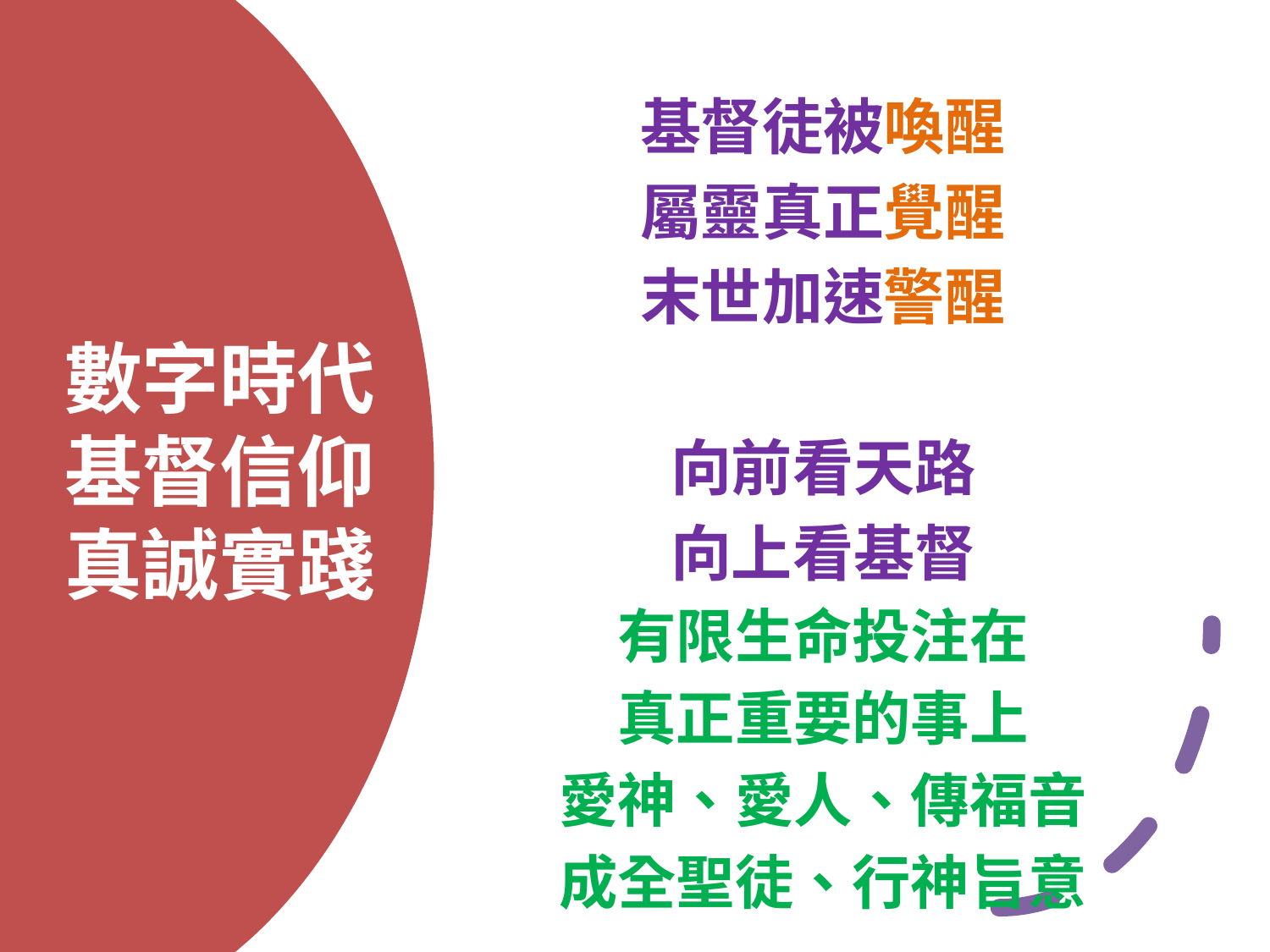

基督徒被喚醒
屬靈真正覺醒
末世加速警醒

向前看天路
向上看基督
有限生命投注在
真正重要的事上
愛神、愛人、傳福音
成全聖徒、行神旨意

# 數字時代基督信仰真誠實踐